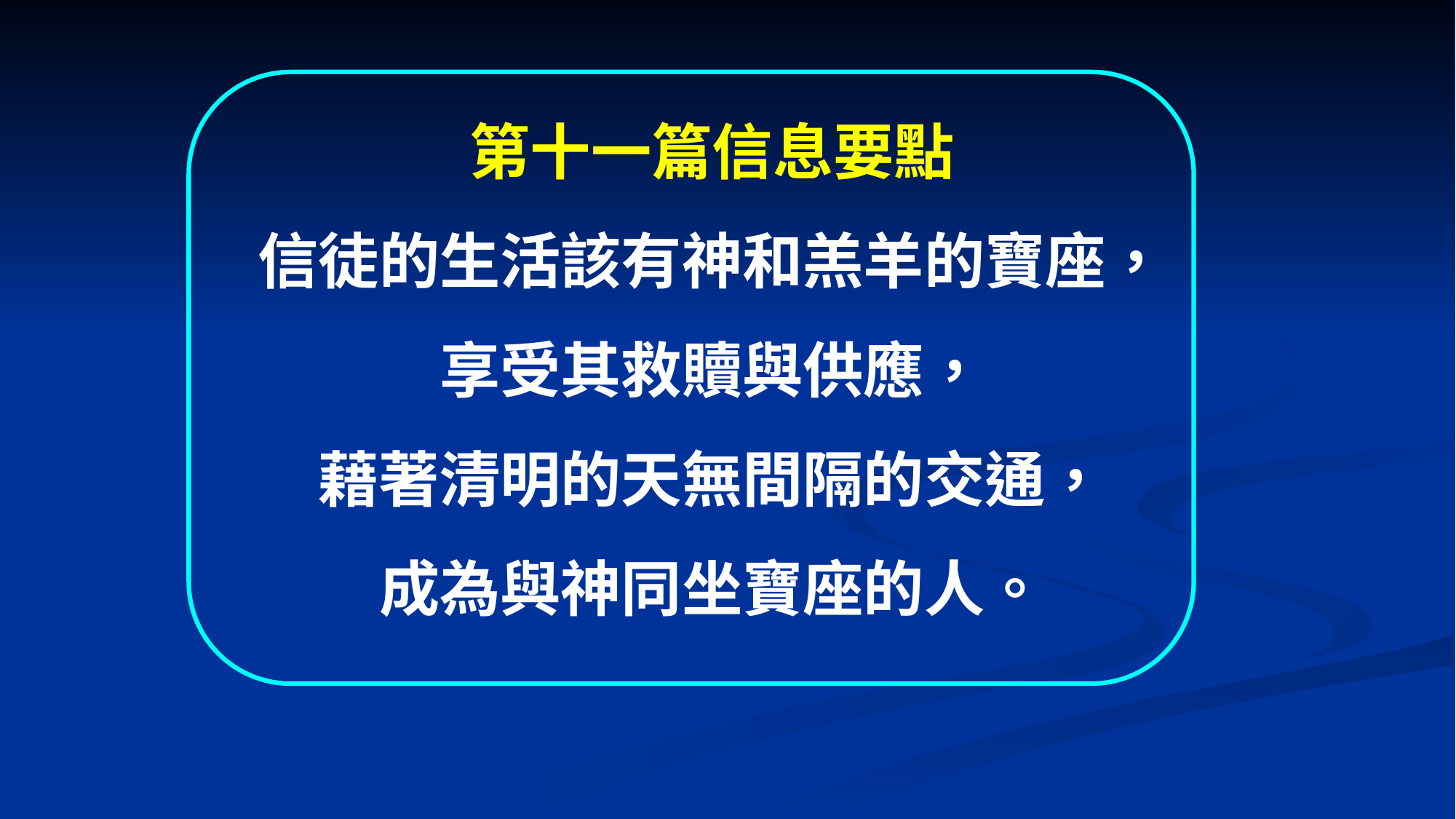

第十一篇信息要點
信徒的生活該有神和羔羊的寶座，
享受其救贖與供應，
藉著清明的天無間隔的交通，
成為與神同坐寶座的人。